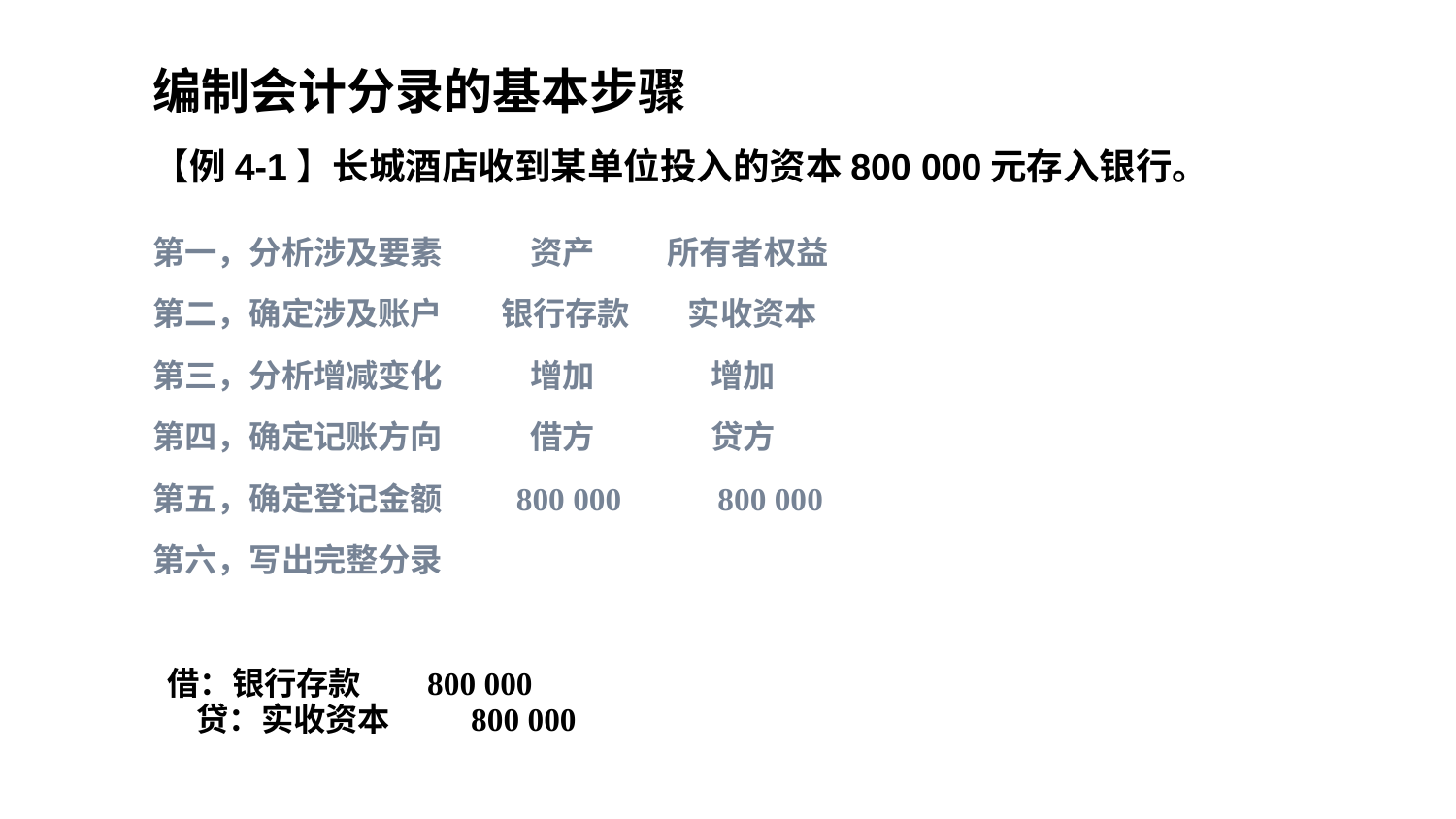

# 编制会计分录的基本步骤
【例4-1】长城酒店收到某单位投入的资本800 000元存入银行。
第一，分析涉及要素            资产          所有者权益
第二，确定涉及账户        银行存款        实收资本
第三，分析增减变化            增加                增加
第四，确定记账方向            借方                贷方
第五，确定登记金额         800 000            800 000
第六，写出完整分录

 借：银行存款        800 000
     贷：实收资本          800 000